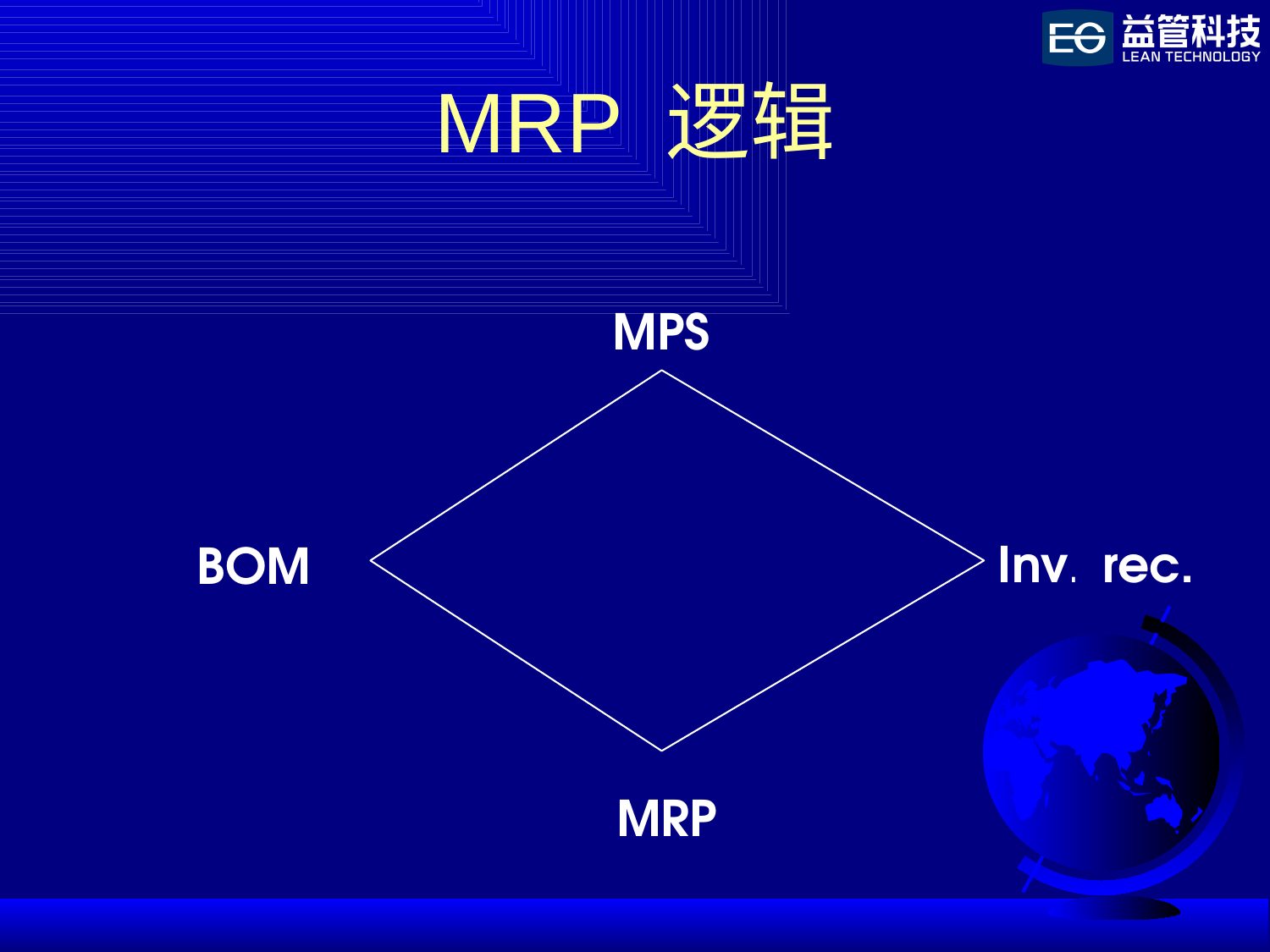

# MRP 逻辑

MPS

Inv.  rec.
BOM
MRP